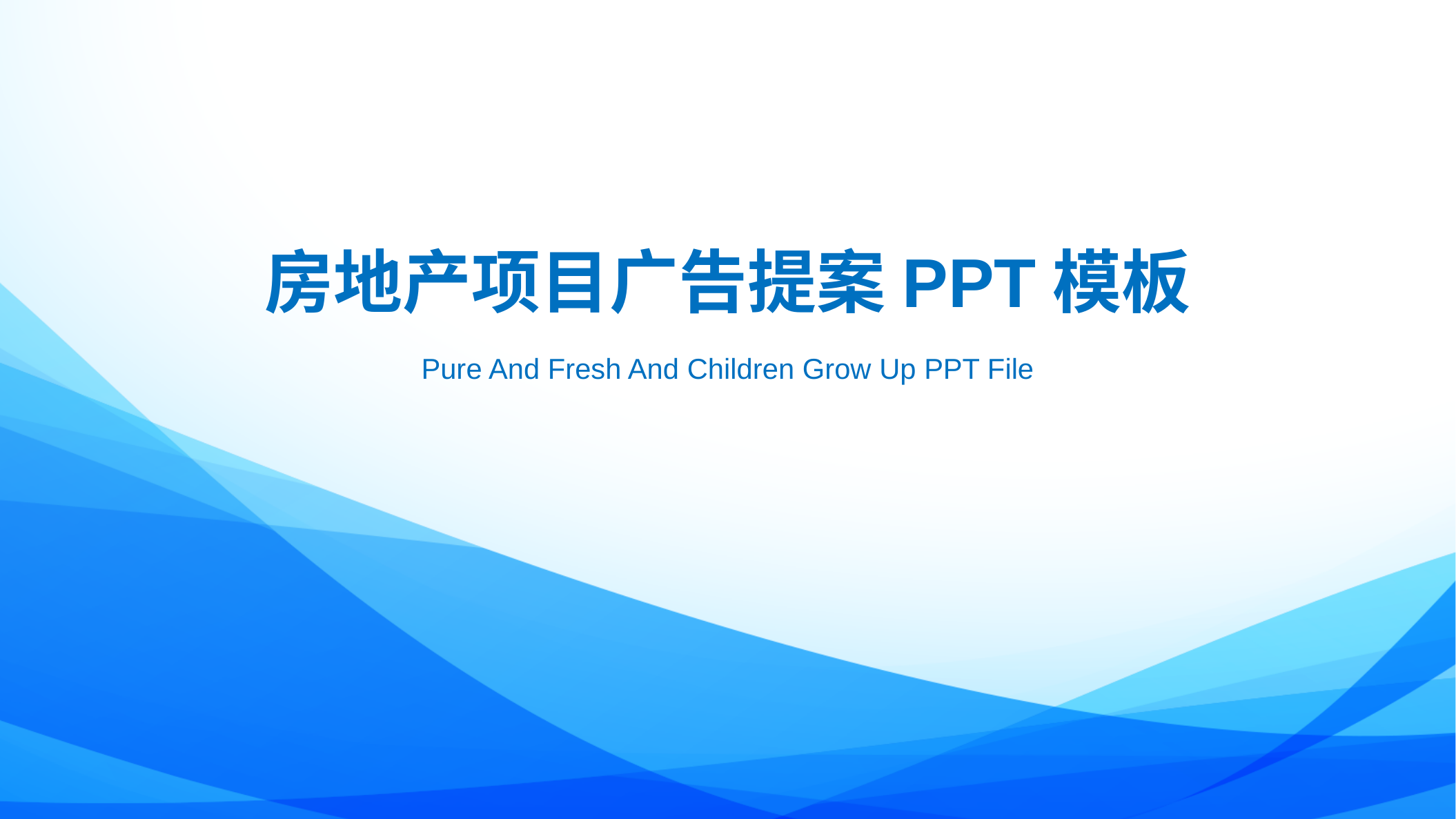

房地产项目广告提案ppt模板
Pure And Fresh And Children Grow Up PPT File